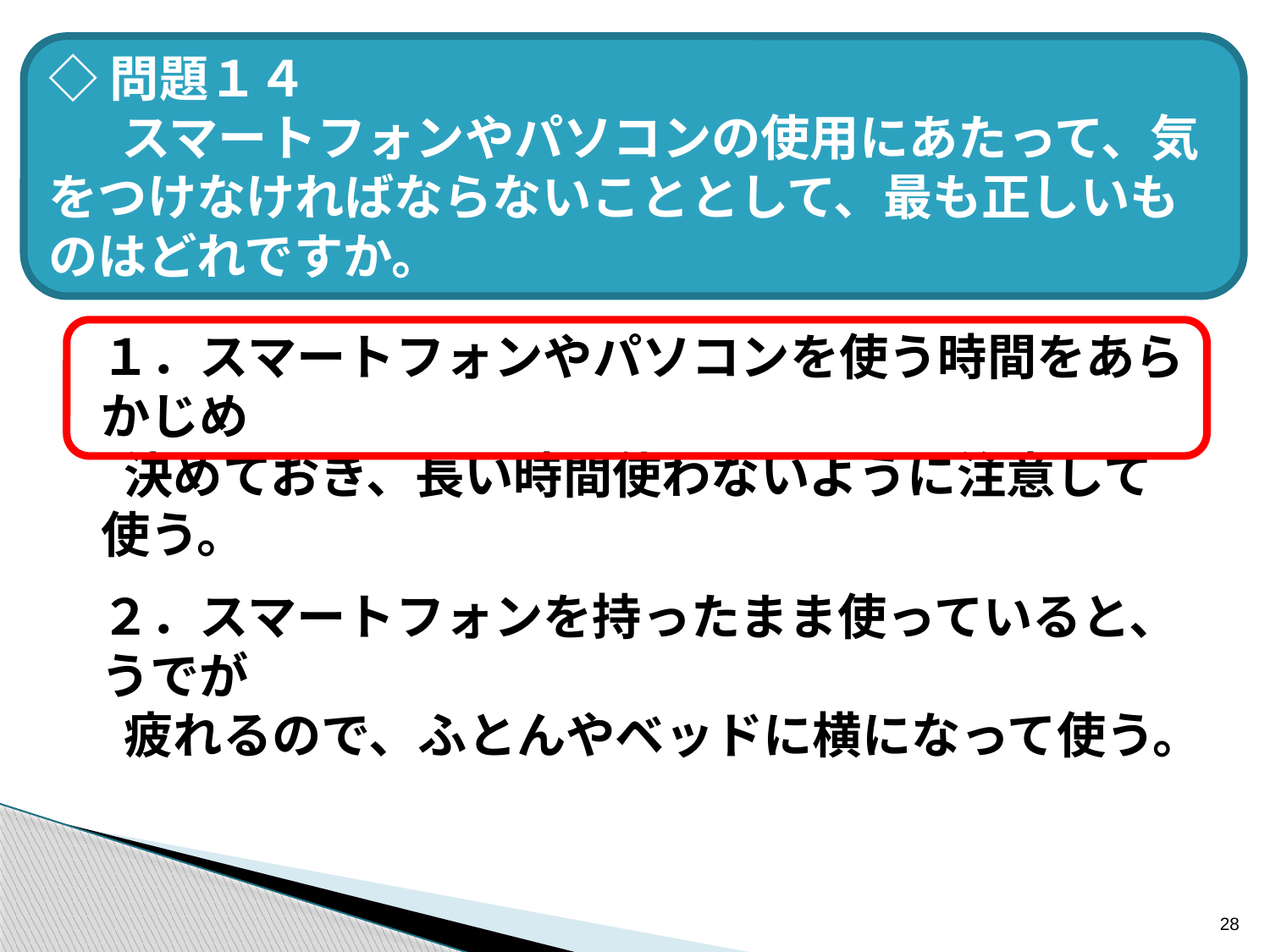

◇問題１４
 　スマートフォンやパソコンの使用にあたって、気をつけなければならないこととして、最も正しいものはどれですか。

１．スマートフォンやパソコンを使う時間をあらかじめ
 決めておき、長い時間使わないように注意して使う。

２．スマートフォンを持ったまま使っていると、うでが
 疲れるので、ふとんやベッドに横になって使う。

３．スマートフォンを暗い部屋で使う時は、画面の明
 るさを、あらかじめ暗めにして使う。
28